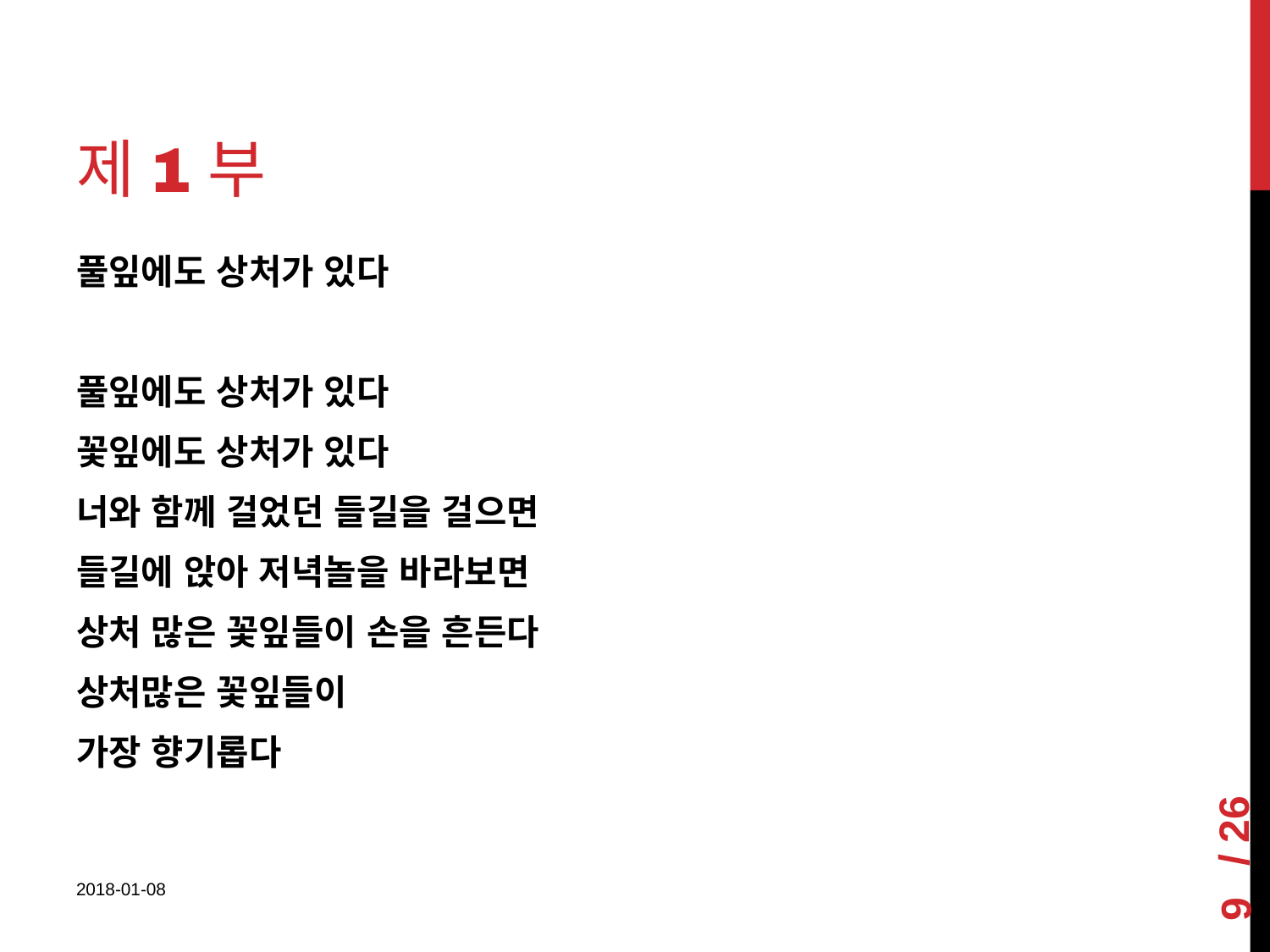

# 제1부
풀잎에도 상처가 있다

풀잎에도 상처가 있다
꽃잎에도 상처가 있다
너와 함께 걸었던 들길을 걸으면
들길에 앉아 저녁놀을 바라보면
상처 많은 꽃잎들이 손을 흔든다
상처많은 꽃잎들이
가장 향기롭다
9
2018-01-08